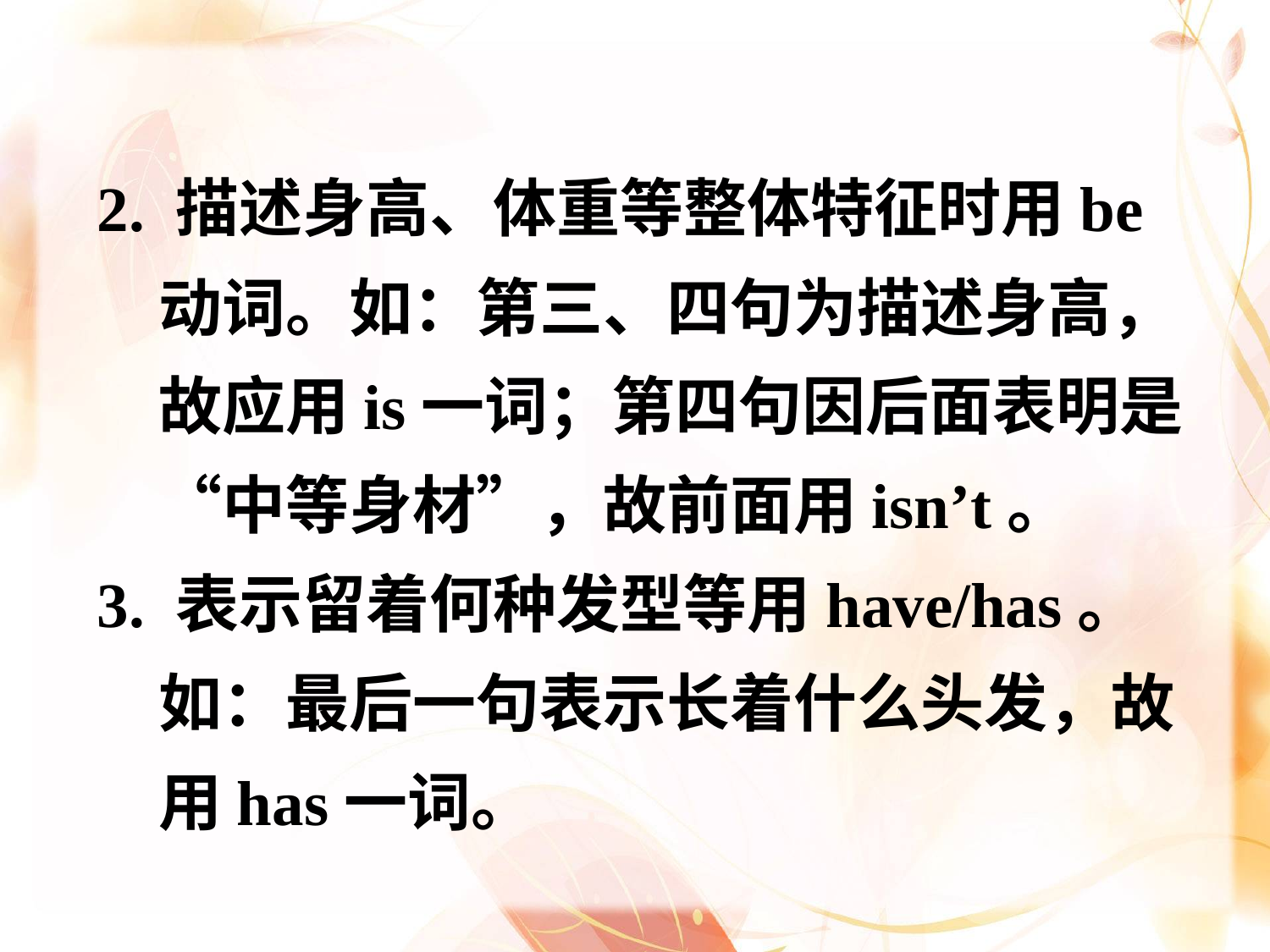

2. 描述身高、体重等整体特征时用be动词。如：第三、四句为描述身高，故应用is一词；第四句因后面表明是“中等身材”，故前面用isn’t。
3. 表示留着何种发型等用have/has。 如：最后一句表示长着什么头发，故用has一词。